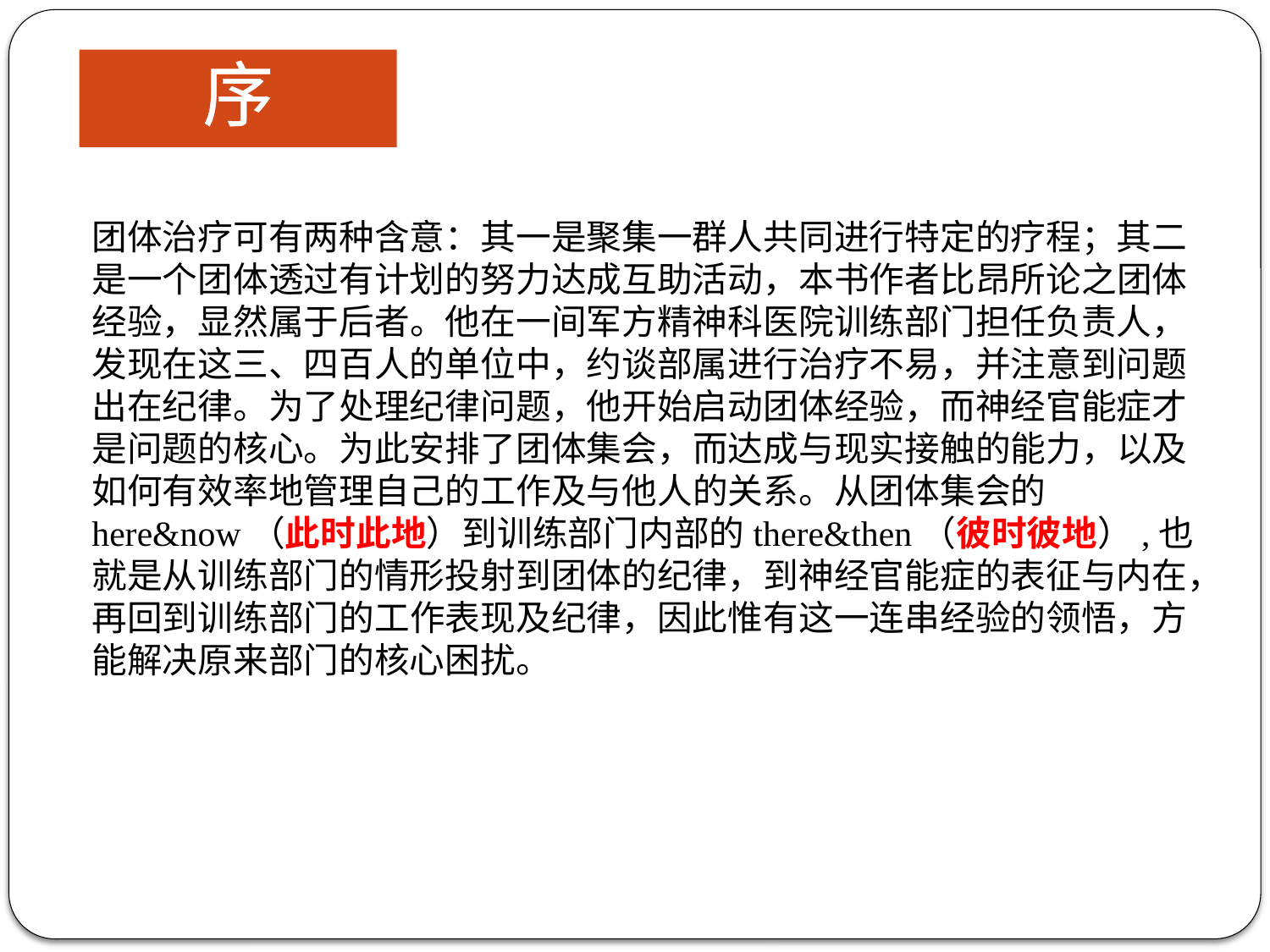

# 序
团体治疗可有两种含意：其一是聚集一群人共同进行特定的疗程；其二是一个团体透过有计划的努力达成互助活动，本书作者比昂所论之团体经验，显然属于后者。他在一间军方精神科医院训练部门担任负责人，发现在这三、四百人的单位中，约谈部属进行治疗不易，并注意到问题出在纪律。为了处理纪律问题，他开始启动团体经验，而神经官能症才是问题的核心。为此安排了团体集会，而达成与现实接触的能力，以及如何有效率地管理自己的工作及与他人的关系。从团体集会的here&now（此时此地）到训练部门内部的there&then（彼时彼地）,也就是从训练部门的情形投射到团体的纪律，到神经官能症的表征与内在，再回到训练部门的工作表现及纪律，因此惟有这一连串经验的领悟，方能解决原来部门的核心困扰。